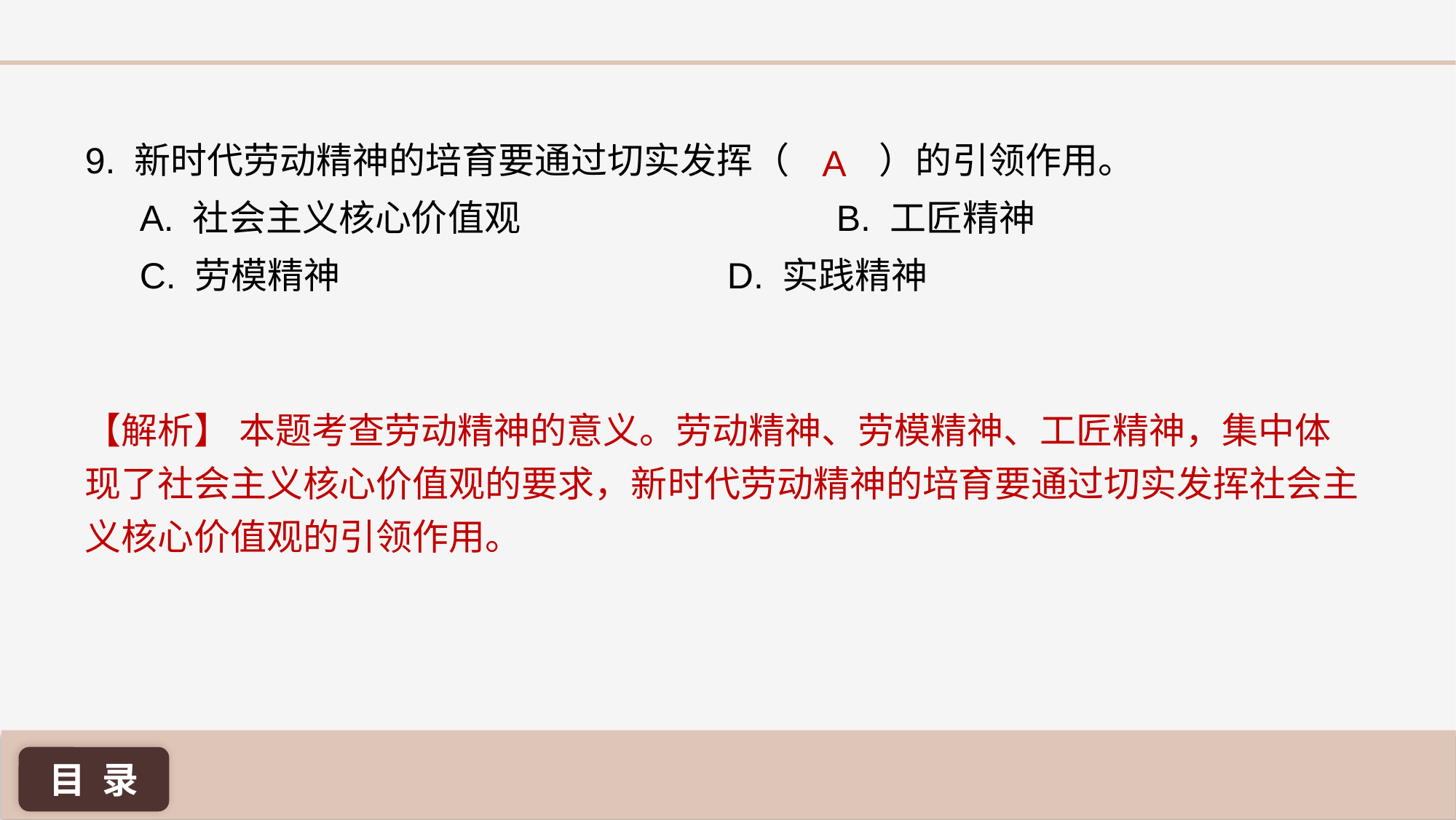

9. 新时代劳动精神的培育要通过切实发挥（           ）的引领作用。
A. 社会主义核心价值观       		    B. 工匠精神
C. 劳模精神 				    D. 实践精神
A
【解析】 本题考查劳动精神的意义。劳动精神、劳模精神、工匠精神，集中体现了社会主义核心价值观的要求，新时代劳动精神的培育要通过切实发挥社会主义核心价值观的引领作用。